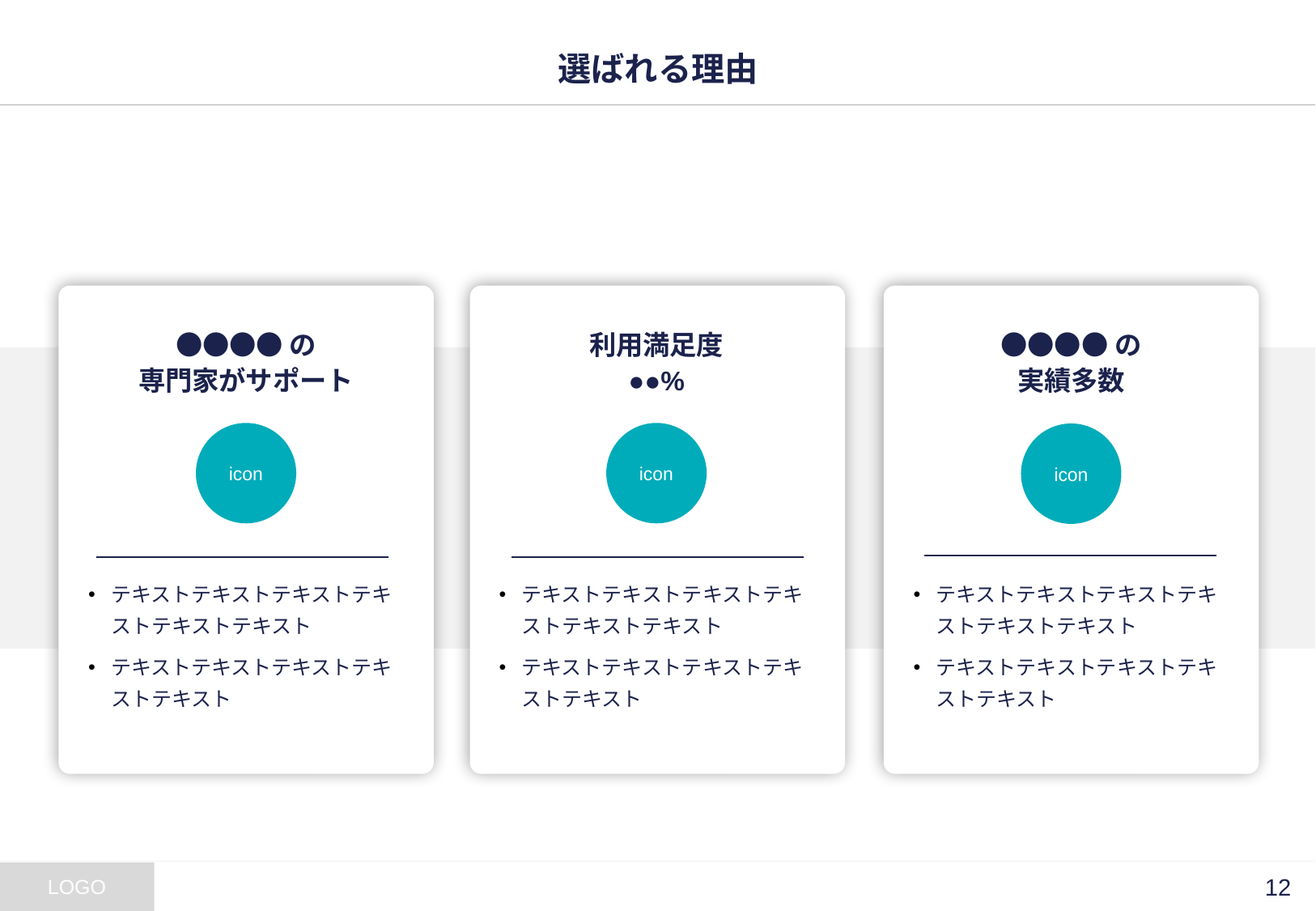

# 選ばれる理由

●●●●の
専門家がサポート
利用満足度
●●%
●●●●の
実績多数

icon
icon
icon
テキストテキストテキストテキストテキストテキスト
テキストテキストテキストテキストテキスト
テキストテキストテキストテキストテキストテキスト
テキストテキストテキストテキストテキスト
テキストテキストテキストテキストテキストテキスト
テキストテキストテキストテキストテキスト

12